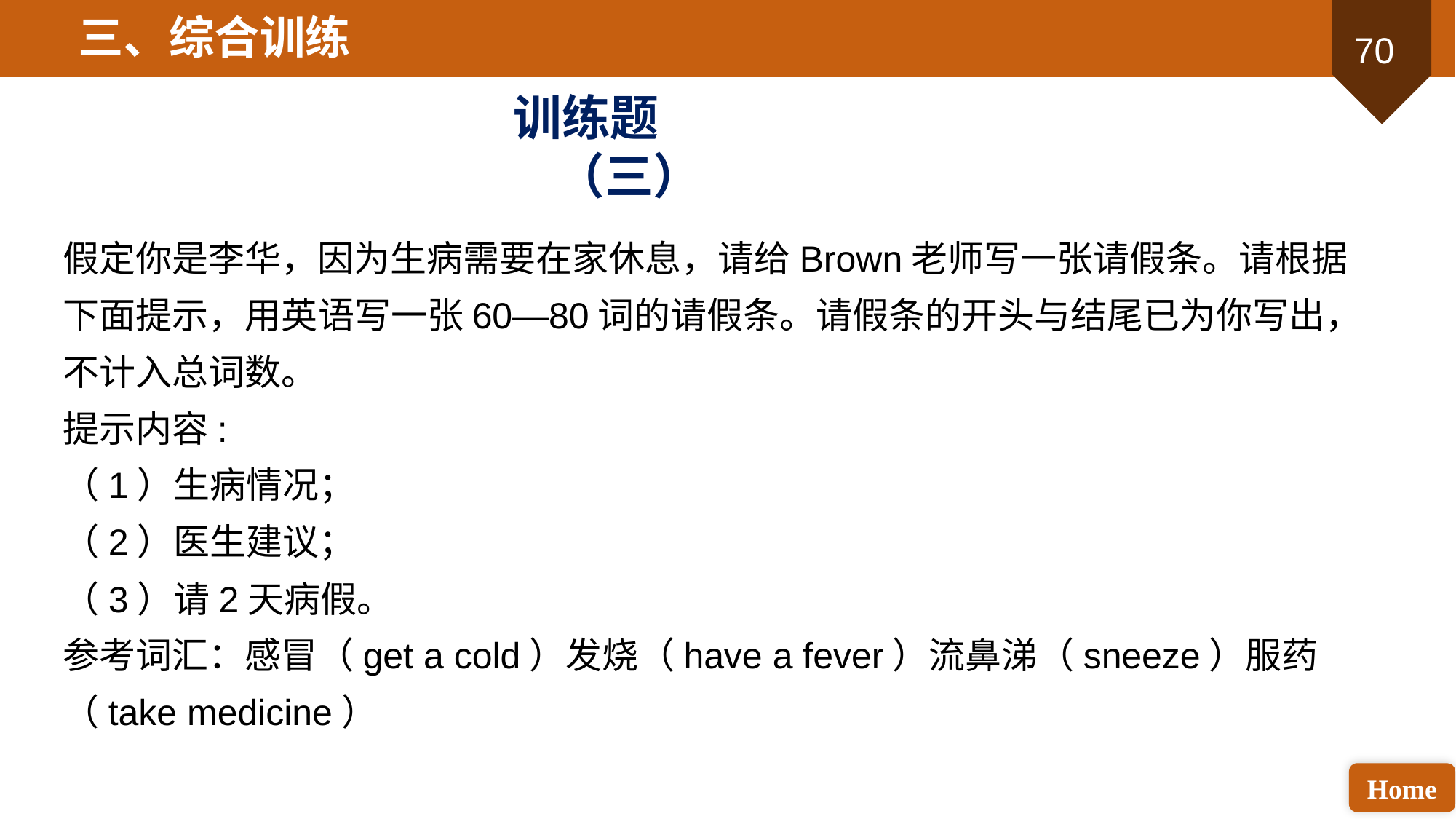

三、综合训练
训练题（三）
假定你是李华，因为生病需要在家休息，请给Brown老师写一张请假条。请根据下面提示，用英语写一张60—80词的请假条。请假条的开头与结尾已为你写出，不计入总词数。
提示内容:
（1）生病情况；
（2）医生建议；
（3）请2天病假。
参考词汇：感冒（get a cold）发烧（have a fever）流鼻涕（sneeze）服药（take medicine）